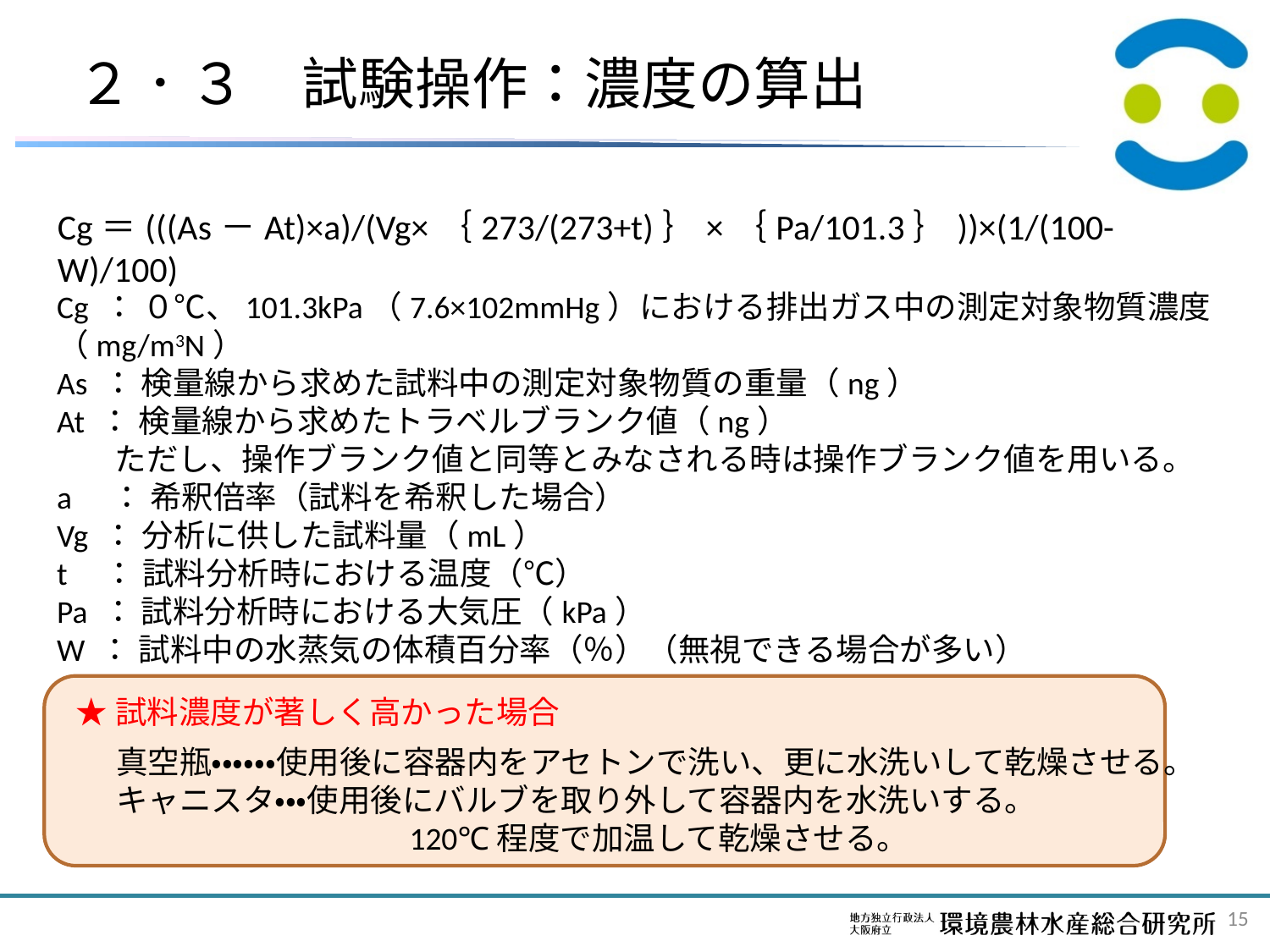

# ２．３　試験操作：濃度の算出
Cg＝(((As－At)×a)/(Vg×｛273/(273+t)｝×｛Pa/101.3｝))×(1/(100-W)/100)
Cg ： ０℃、101.3kPa（7.6×102mmHg）における排出ガス中の測定対象物質濃度（mg/m3N）
As ： 検量線から求めた試料中の測定対象物質の重量（ng）
At ： 検量線から求めたトラベルブランク値（ng）
       ただし、操作ブランク値と同等とみなされる時は操作ブランク値を用いる。
a　： 希釈倍率（試料を希釈した場合）
Vg ： 分析に供した試料量（mL）
t    ： 試料分析時における温度（℃）
Pa ： 試料分析時における大気圧（kPa）
W ： 試料中の水蒸気の体積百分率（％）（無視できる場合が多い）

★試料濃度が著しく高かった場合
真空瓶・・・・・・使用後に容器内をアセトンで洗い、更に水洗いして乾燥させる。
キャニスタ・・・使用後にバルブを取り外して容器内を水洗いする。
　　　　　　　　　120℃程度で加温して乾燥させる。
15